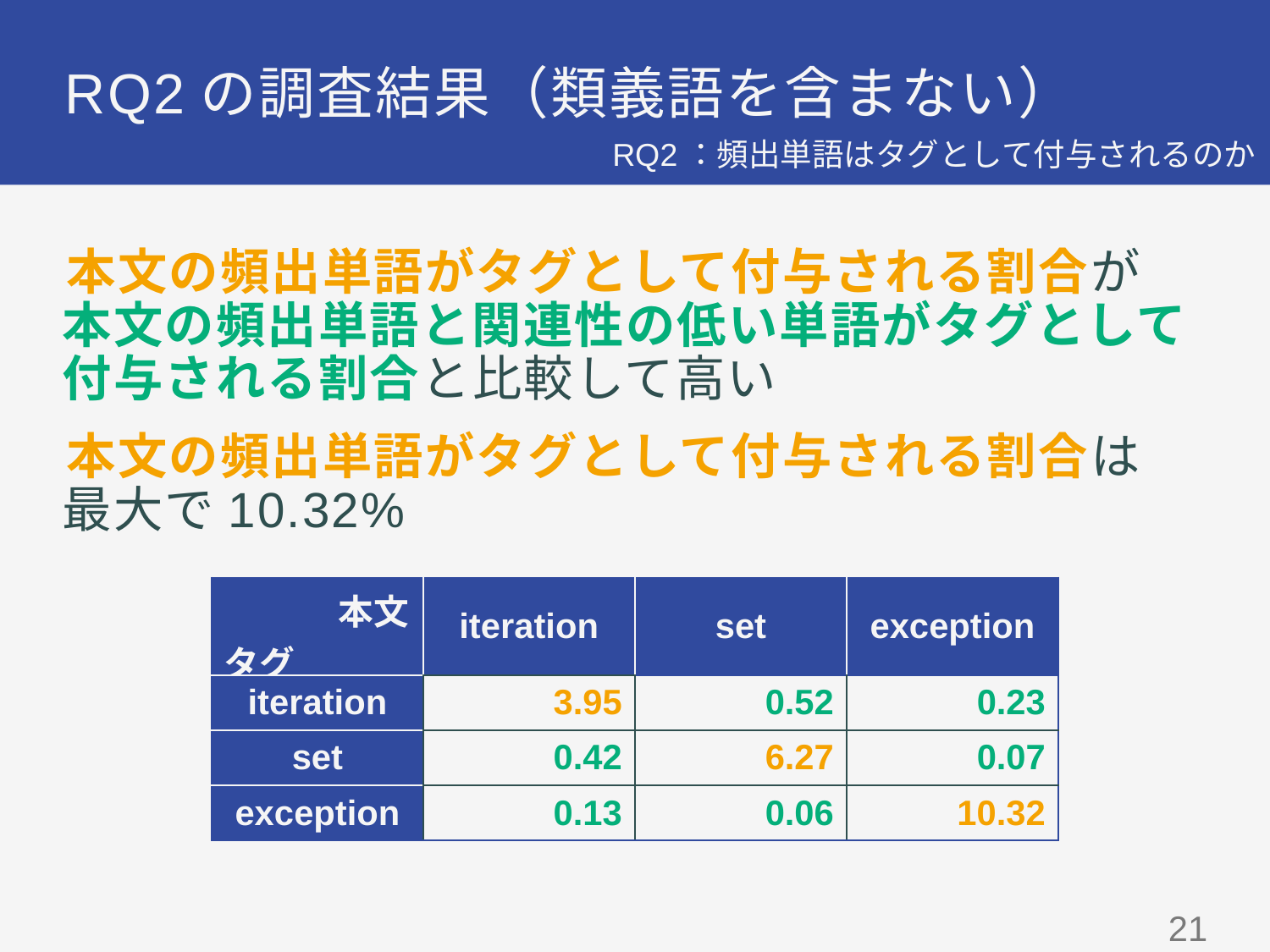

# RQ2の調査結果（類義語を含まない）
RQ2：頻出単語はタグとして付与されるのか
本文の頻出単語がタグとして付与される割合が
本文の頻出単語と関連性の低い単語がタグとして
付与される割合と比較して高い
本文の頻出単語がタグとして付与される割合は
最大で10.32%

| 本文 タグ | iteration | set | exception |
| --- | --- | --- | --- |
| iteration | 3.95 | 0.52 | 0.23 |
| set | 0.42 | 6.27 | 0.07 |
| exception | 0.13 | 0.06 | 10.32 |
21